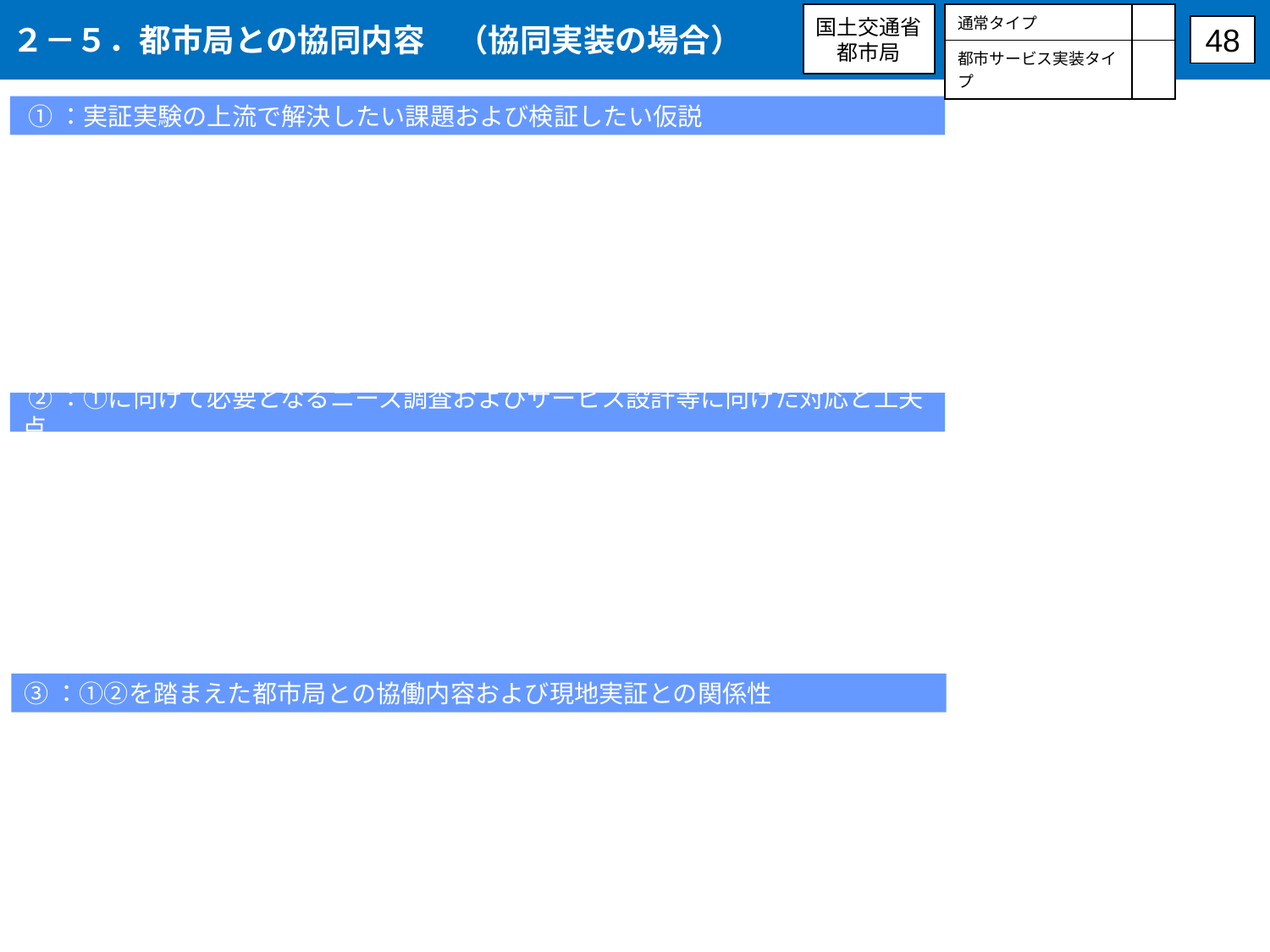

２－５．都市局との協同内容　（協同実装の場合）
国土交通省
都市局
| 通常タイプ |  |
| --- | --- |
| 都市サービス実装タイプ |  |
48
 ①：実証実験の上流で解決したい課題および検証したい仮説
 ②：①に向けて必要となるニーズ調査およびサービス設計等に向けた対応と工夫点
③：①②を踏まえた都市局との協働内容および現地実証との関係性